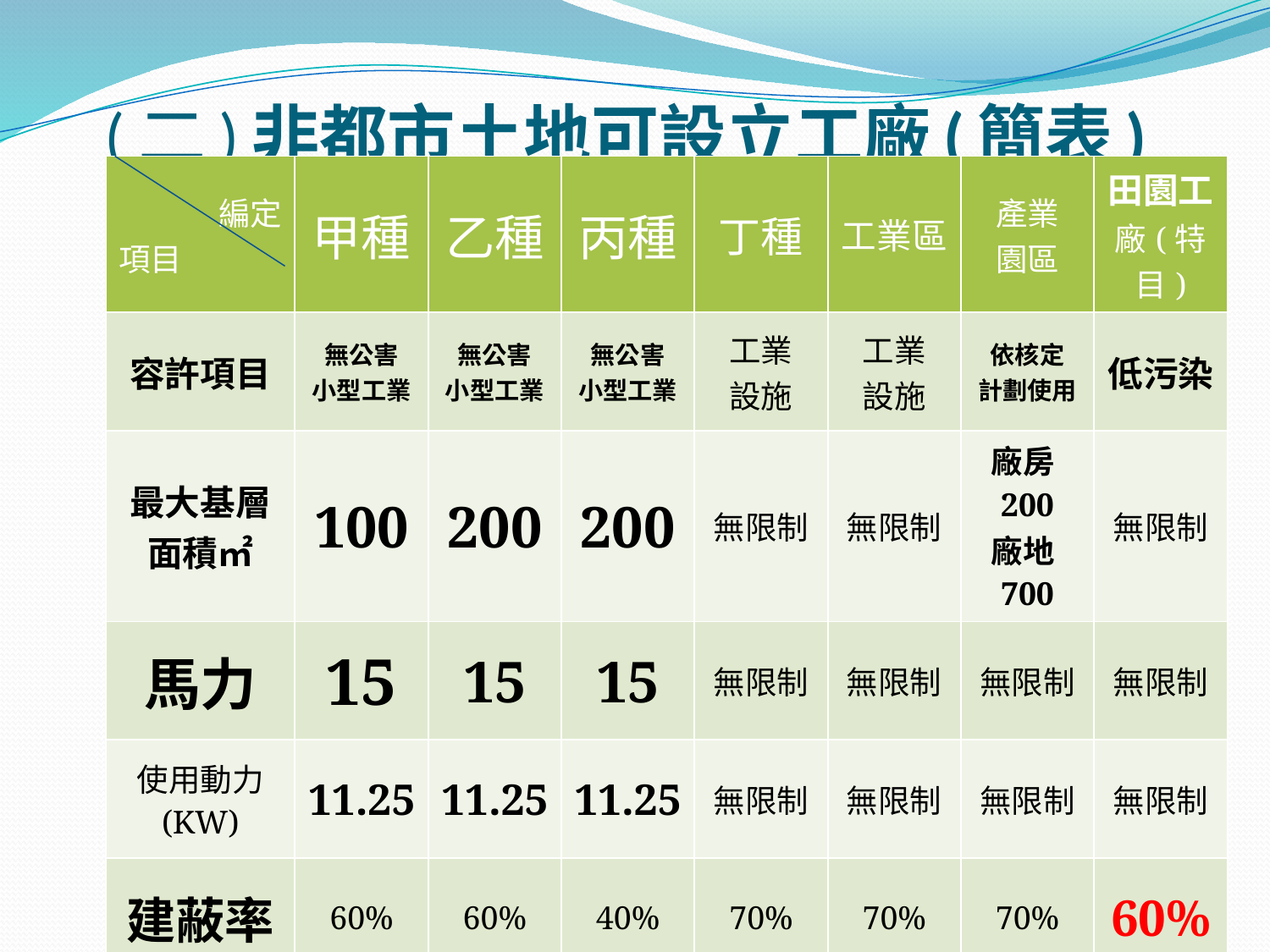

# (二)非都市土地可設立工廠(簡表)
| 編定 項目 | 甲種 | 乙種 | 丙種 | 丁種 | 工業區 | 產業 園區 | 田園工廠(特目) |
| --- | --- | --- | --- | --- | --- | --- | --- |
| 容許項目 | 無公害 小型工業 | 無公害 小型工業 | 無公害 小型工業 | 工業 設施 | 工業 設施 | 依核定 計劃使用 | 低污染 |
| 最大基層 面積㎡ | 100 | 200 | 200 | 無限制 | 無限制 | 廠房200 廠地700 | 無限制 |
| 馬力 | 15 | 15 | 15 | 無限制 | 無限制 | 無限制 | 無限制 |
| 使用動力 (KW) | 11.25 | 11.25 | 11.25 | 無限制 | 無限制 | 無限制 | 無限制 |
| 建蔽率 | 60% | 60% | 40% | 70% | 70% | 70% | 60% |